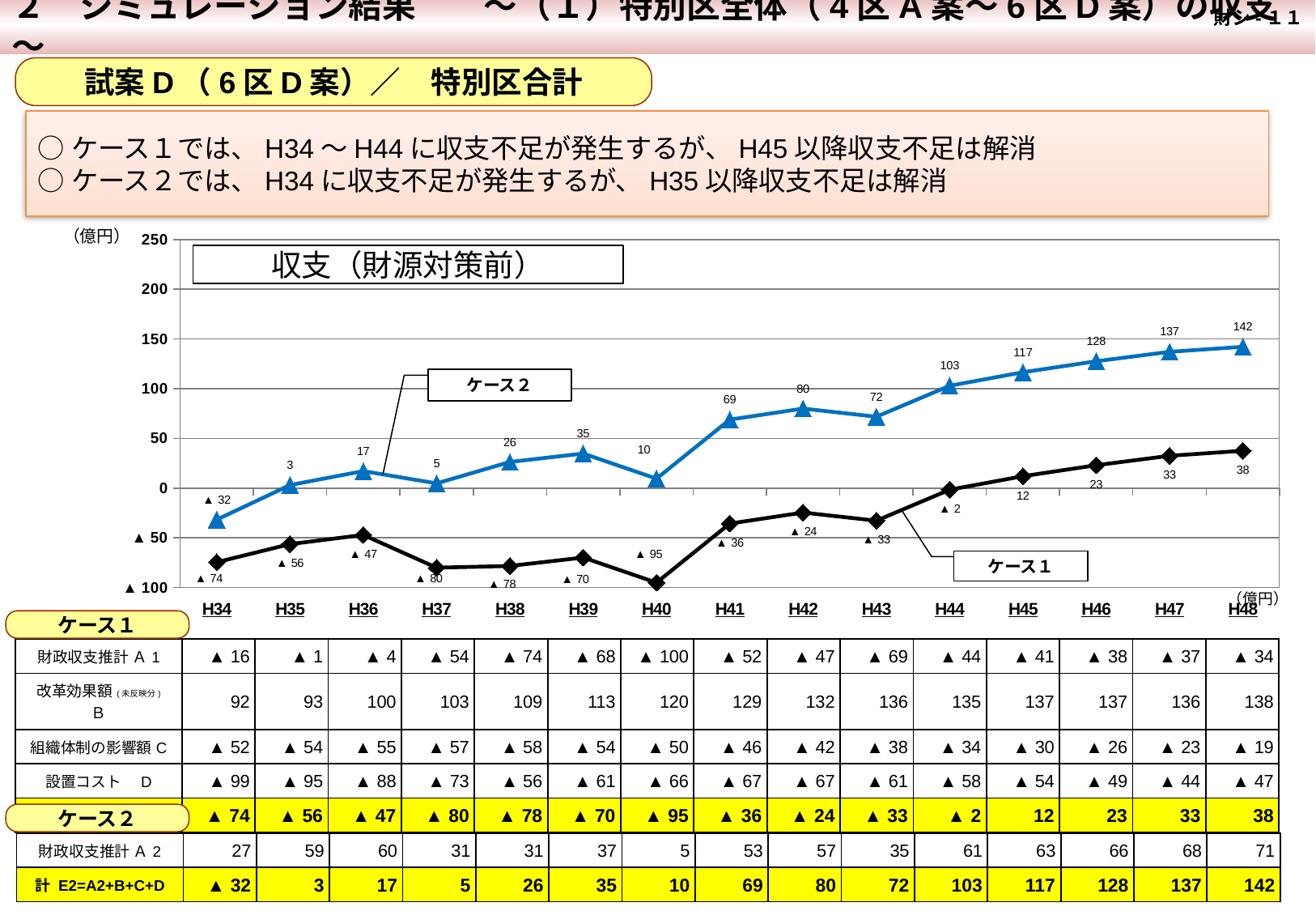

２　シミュレーション結果　　～（１）特別区全体（4区A案～6区D案）の収支～
 財シ-１１
試案D（6区D案）／　特別区合計
○ケース１では、H34～H44に収支不足が発生するが、H45以降収支不足は解消
○ケース２では、H34に収支不足が発生するが、H35以降収支不足は解消

### Chart

| Category | 計 E=A+B+C+D | 計 E=A'+B+C+D |
|---|---|---|
| H34 | -74.40799999999999 | -31.647999999999982 |
| H35 | -56.236 | 3.153999999999999 |
| H36 | -46.993999999999986 | 17.156000000000013 |
| H37 | -79.92200000000001 | 4.827999999999988 |
| H38 | -78.19999999999997 | 26.350000000000023 |
| H39 | -69.75955193528556 | 34.790448064714425 |
| H40 | -94.99393954251306 | 9.55606045748697 |
| H41 | -35.60034646621953 | 68.94965353378046 |
| H42 | -24.48816596267693 | 80.06183403732307 |
| H43 | -32.688215692384915 | 71.8617843076151 |
| H44 | -1.5613492951683923 | 102.9886507048316 |
| H45 | 12.012812215328653 | 116.56281221532865 |
| H46 | 23.084210842352444 | 127.63421084235245 |
| H47 | 32.559853827472445 | 137.10985382747245 |
| H48 | 37.58371356047934 | 142.13371356047935 |
（億円）
収支（財源対策前）
ケース２
ケース１
（億円）
ケース１
| 財政収支推計 Ａ1 | ▲ 16 | ▲ 1 | ▲ 4 | ▲ 54 | ▲ 74 | ▲ 68 | ▲ 100 | ▲ 52 | ▲ 47 | ▲ 69 | ▲ 44 | ▲ 41 | ▲ 38 | ▲ 37 | ▲ 34 |
| --- | --- | --- | --- | --- | --- | --- | --- | --- | --- | --- | --- | --- | --- | --- | --- |
| 改革効果額(未反映分) Ｂ | 92 | 93 | 100 | 103 | 109 | 113 | 120 | 129 | 132 | 136 | 135 | 137 | 137 | 136 | 138 |
| 組織体制の影響額C | ▲ 52 | ▲ 54 | ▲ 55 | ▲ 57 | ▲ 58 | ▲ 54 | ▲ 50 | ▲ 46 | ▲ 42 | ▲ 38 | ▲ 34 | ▲ 30 | ▲ 26 | ▲ 23 | ▲ 19 |
| 設置コスト　D | ▲ 99 | ▲ 95 | ▲ 88 | ▲ 73 | ▲ 56 | ▲ 61 | ▲ 66 | ▲ 67 | ▲ 67 | ▲ 61 | ▲ 58 | ▲ 54 | ▲ 49 | ▲ 44 | ▲ 47 |
| 計 E1=A1+B+C+D | ▲ 74 | ▲ 56 | ▲ 47 | ▲ 80 | ▲ 78 | ▲ 70 | ▲ 95 | ▲ 36 | ▲ 24 | ▲ 33 | ▲ 2 | 12 | 23 | 33 | 38 |
ケース２
| 財政収支推計 Ａ2 | 27 | 59 | 60 | 31 | 31 | 37 | 5 | 53 | 57 | 35 | 61 | 63 | 66 | 68 | 71 |
| --- | --- | --- | --- | --- | --- | --- | --- | --- | --- | --- | --- | --- | --- | --- | --- |
| 計 E2=A2+B+C+D | ▲ 32 | 3 | 17 | 5 | 26 | 35 | 10 | 69 | 80 | 72 | 103 | 117 | 128 | 137 | 142 |